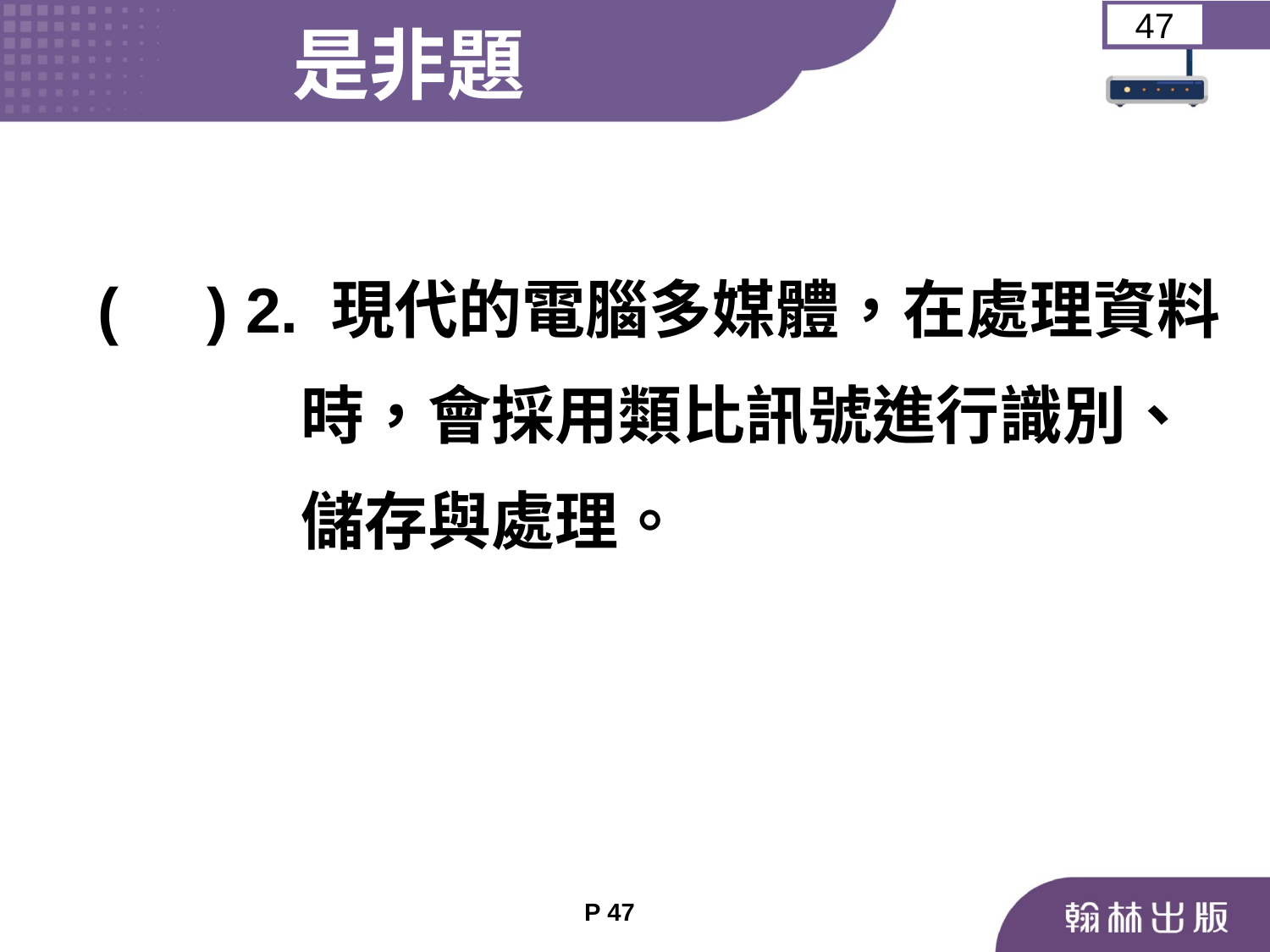

是非題

47
	 (     ) 2. 現代的電腦多媒體，在處理資料
                時，會採用類比訊號進行識別、
                儲存與處理。
P 47